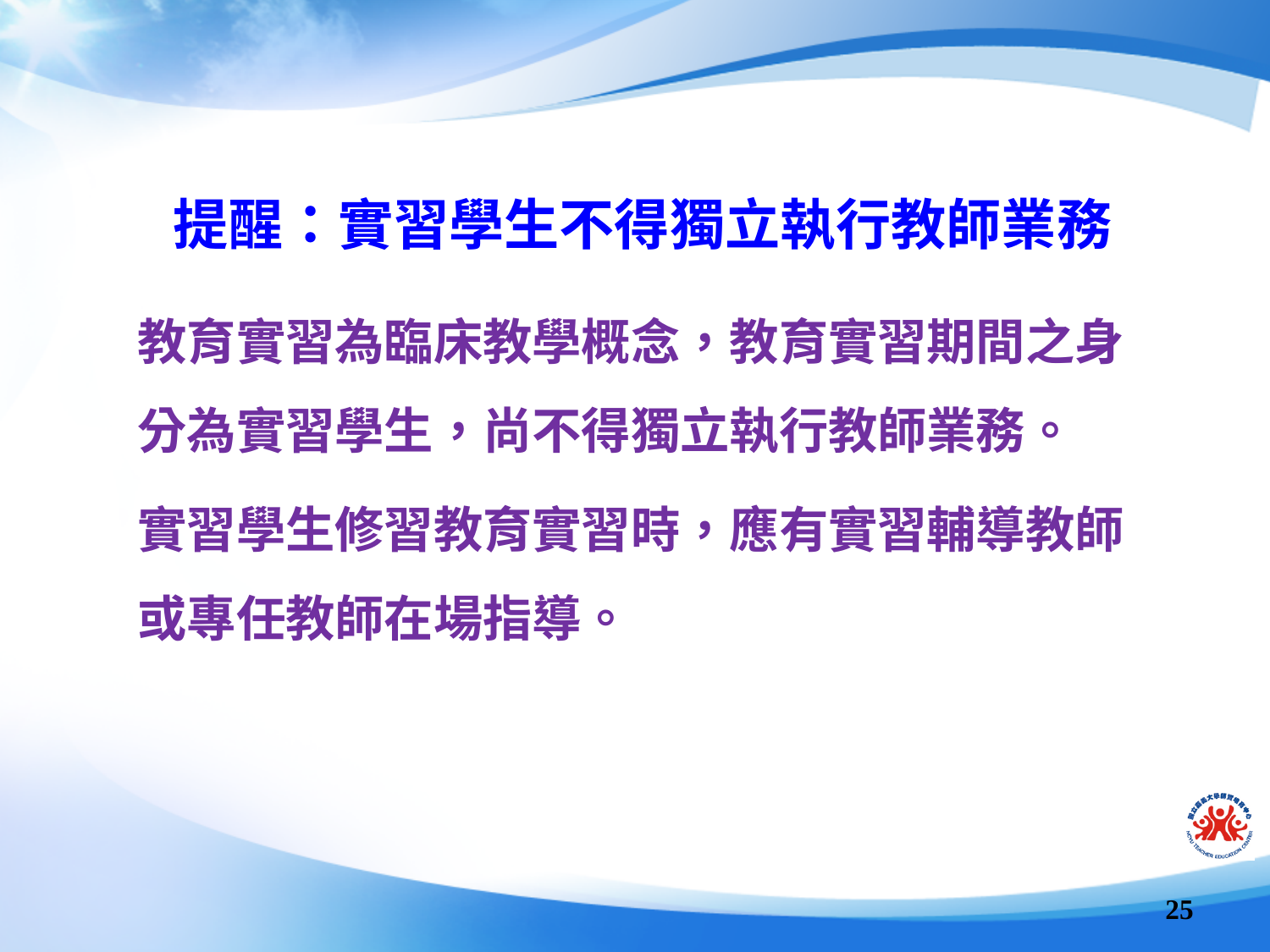

# 提醒：實習學生不得獨立執行教師業務
教育實習為臨床教學概念，教育實習期間之身分為實習學生，尚不得獨立執行教師業務。
實習學生修習教育實習時，應有實習輔導教師或專任教師在場指導。

25